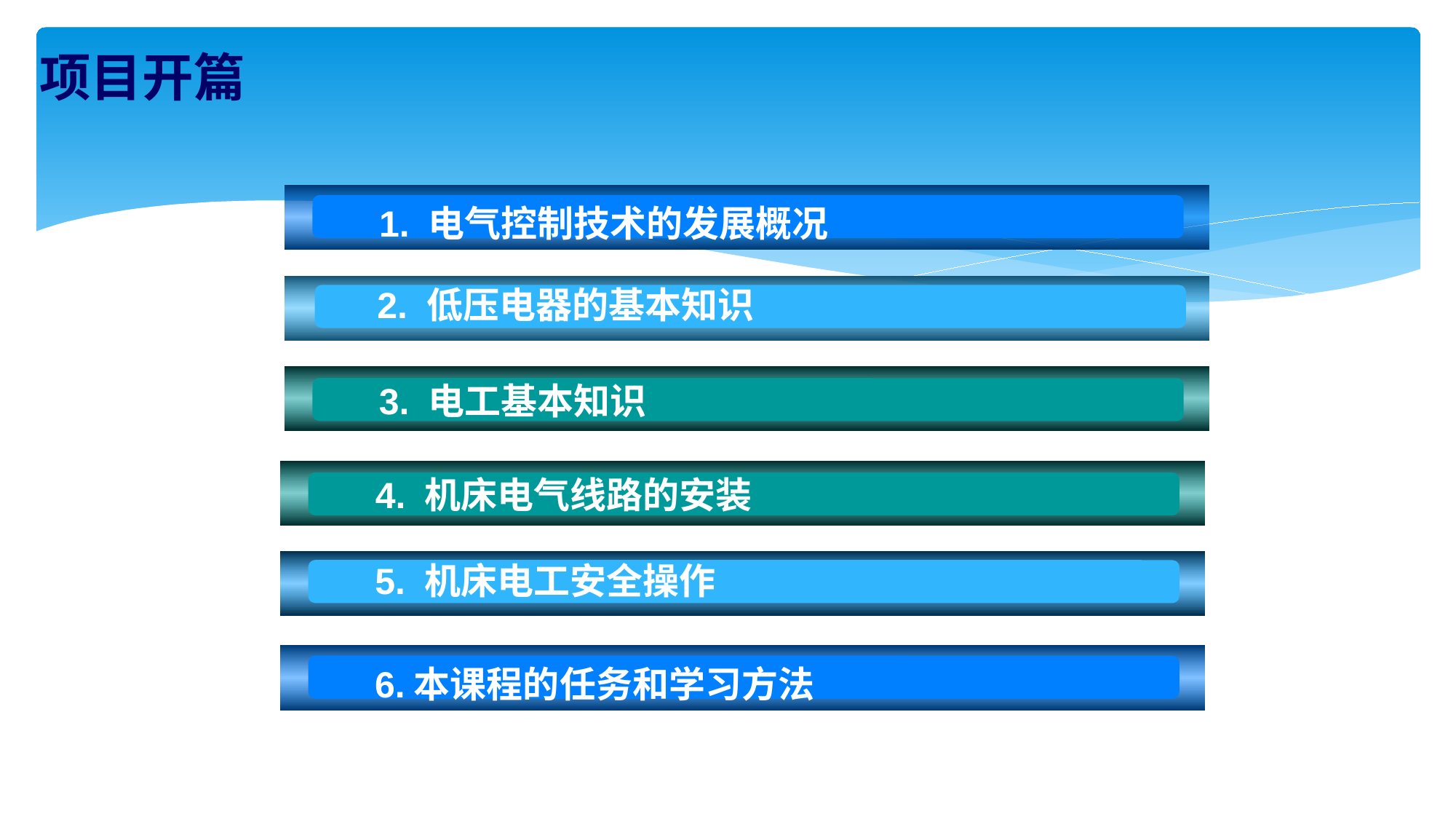

# 项目开篇

 1. 电气控制技术的发展概况

 2. 低压电器的基本知识

 3. 电工基本知识

 4. 机床电气线路的安装
 4. 机床电气线路的安装

 5. 机床电工安全操作

 6.本课程的任务和学习方法